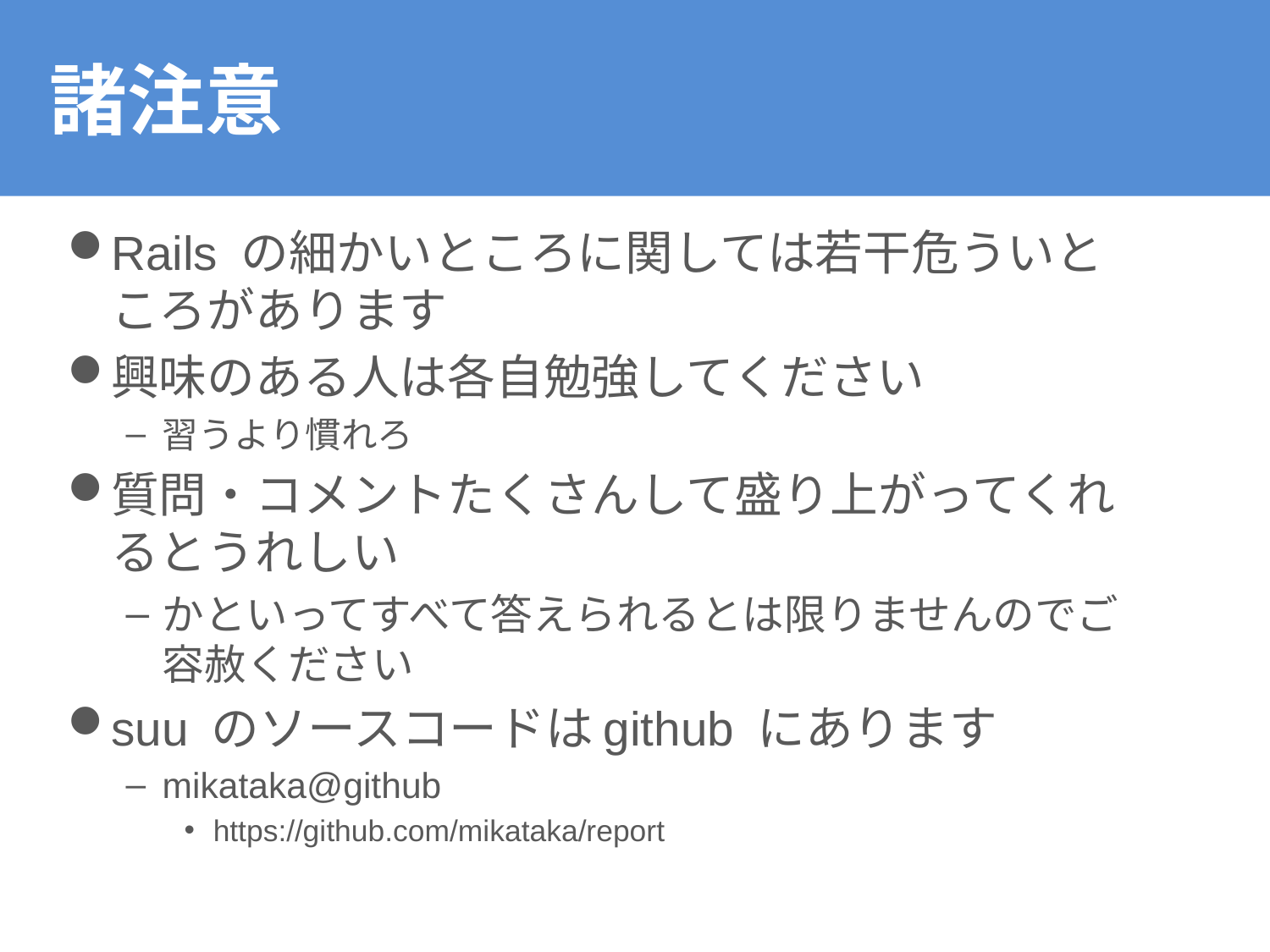

# 諸注意
Rails の細かいところに関しては若干危ういところがあります
興味のある人は各自勉強してください
習うより慣れろ
質問・コメントたくさんして盛り上がってくれるとうれしい
かといってすべて答えられるとは限りませんのでご容赦ください
suu のソースコードはgithub にあります
mikataka@github
https://github.com/mikataka/report